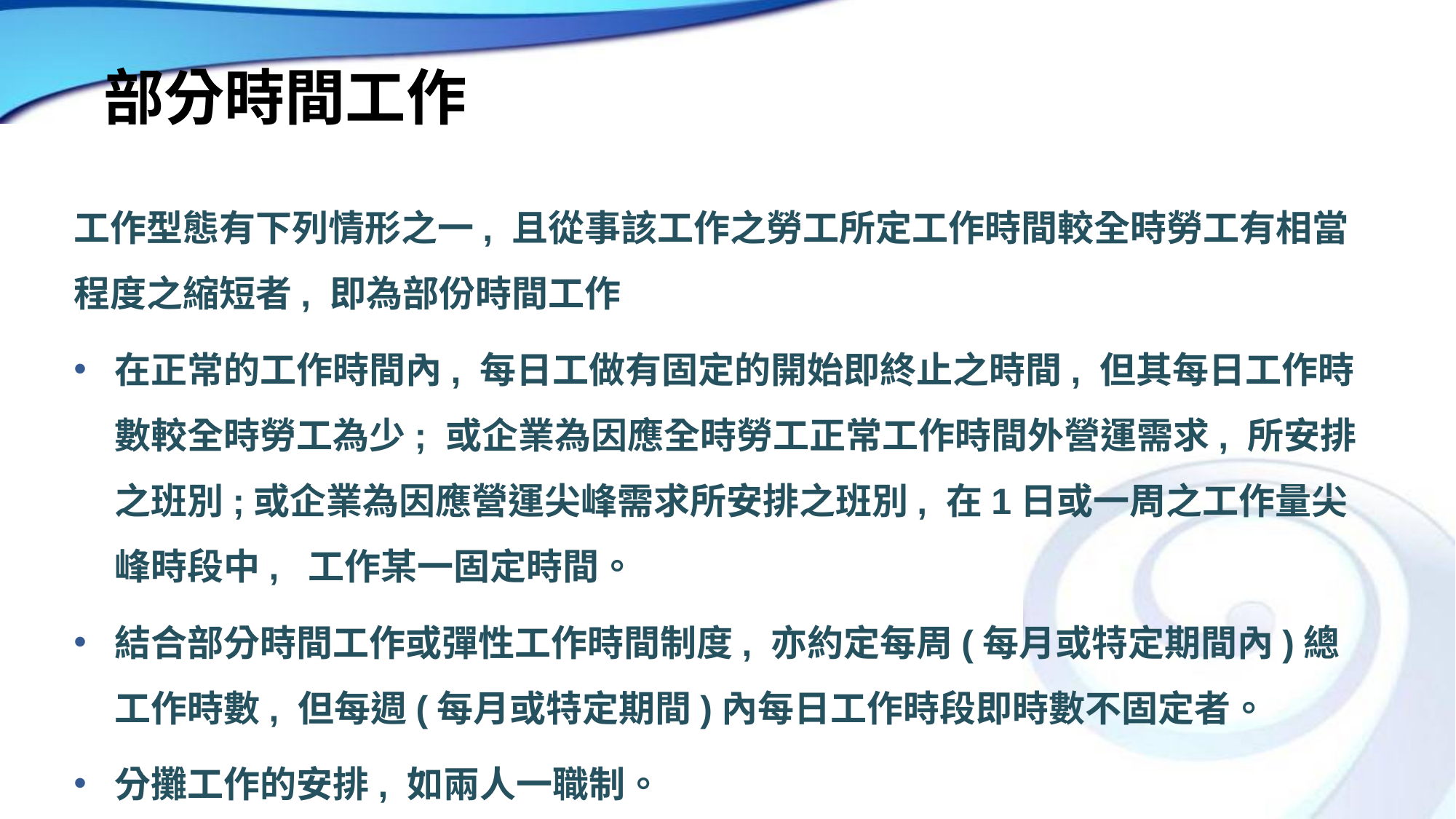

# 部分時間工作
工作型態有下列情形之一, 且從事該工作之勞工所定工作時間較全時勞工有相當程度之縮短者, 即為部份時間工作
在正常的工作時間內, 每日工做有固定的開始即終止之時間, 但其每日工作時數較全時勞工為少; 或企業為因應全時勞工正常工作時間外營運需求, 所安排之班別;或企業為因應營運尖峰需求所安排之班別, 在1日或一周之工作量尖峰時段中,  工作某一固定時間。
結合部分時間工作或彈性工作時間制度, 亦約定每周(每月或特定期間內)總工作時數, 但每週(每月或特定期間)內每日工作時段即時數不固定者。
分攤工作的安排, 如兩人一職制。